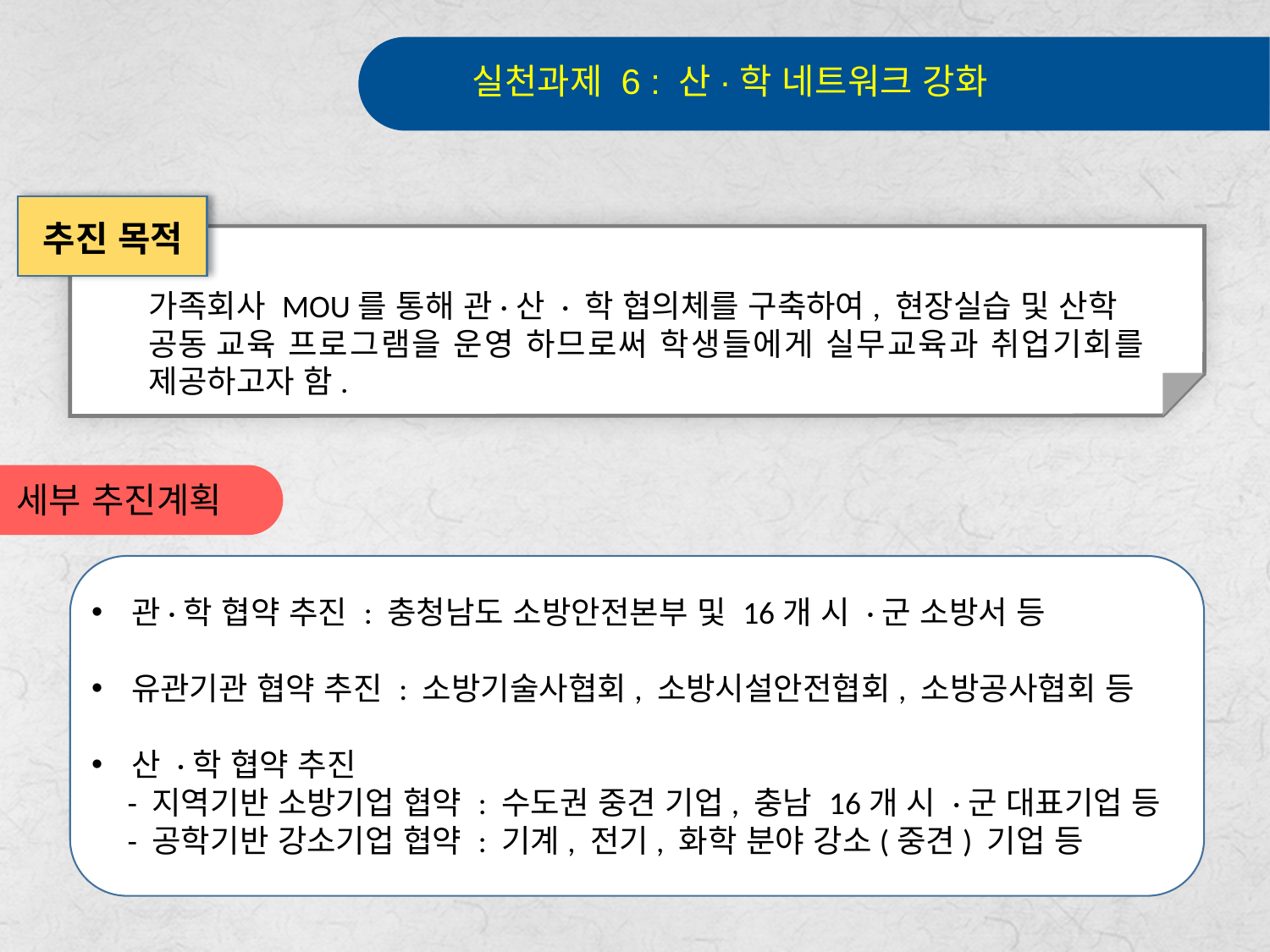

실천과제 6 : 산·학 네트워크 강화

추진 목적

가족회사 MOU를 통해 관·산 · 학 협의체를 구축하여, 현장실습 및 산학 공동 교육 프로그램을 운영 하므로써 학생들에게 실무교육과 취업기회를
제공하고자 함.

세부 추진계획

관·학 협약 추진 : 충청남도 소방안전본부 및 16개 시 ·군 소방서 등

유관기관 협약 추진 : 소방기술사협회, 소방시설안전협회, 소방공사협회 등

산 ·학 협약 추진
     - 지역기반 소방기업 협약 : 수도권 중견 기업, 충남 16개 시 ·군 대표기업 등
     - 공학기반 강소기업 협약 : 기계, 전기, 화학 분야 강소(중견) 기업 등